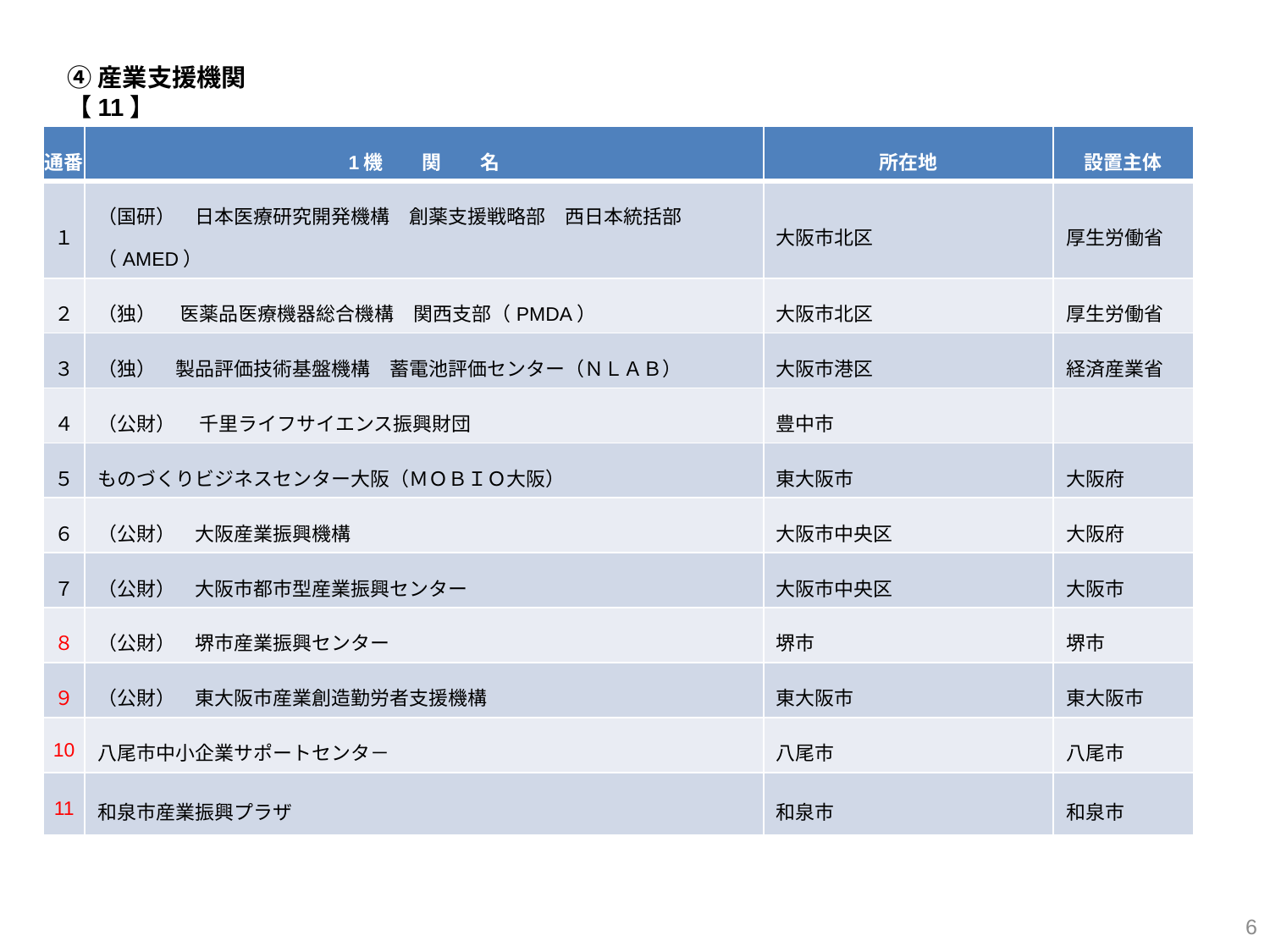

④産業支援機関　【11】
| 通番 | 1機　　関　　名 | 所在地 | 設置主体 |
| --- | --- | --- | --- |
| １ | （国研）　日本医療研究開発機構　創薬支援戦略部　西日本統括部（AMED） | 大阪市北区 | 厚生労働省 |
| ２ | （独） 　医薬品医療機器総合機構　関西支部（PMDA） | 大阪市北区 | 厚生労働省 |
| ３ | （独）　製品評価技術基盤機構　蓄電池評価センター（ＮＬＡＢ） | 大阪市港区 | 経済産業省 |
| ４ | （公財）　 千里ライフサイエンス振興財団 | 豊中市 |  |
| ５ | ものづくりビジネスセンター大阪（ＭＯＢＩＯ大阪） | 東大阪市 | 大阪府 |
| ６ | （公財）　大阪産業振興機構 | 大阪市中央区 | 大阪府 |
| ７ | （公財）　大阪市都市型産業振興センター | 大阪市中央区 | 大阪市 |
| ８ | （公財）　堺市産業振興センター | 堺市 | 堺市 |
| ９ | （公財）　東大阪市産業創造勤労者支援機構 | 東大阪市 | 東大阪市 |
| 10 | 八尾市中小企業サポートセンタ－ | 八尾市 | 八尾市 |
| 11 | 和泉市産業振興プラザ | 和泉市 | 和泉市 |
6